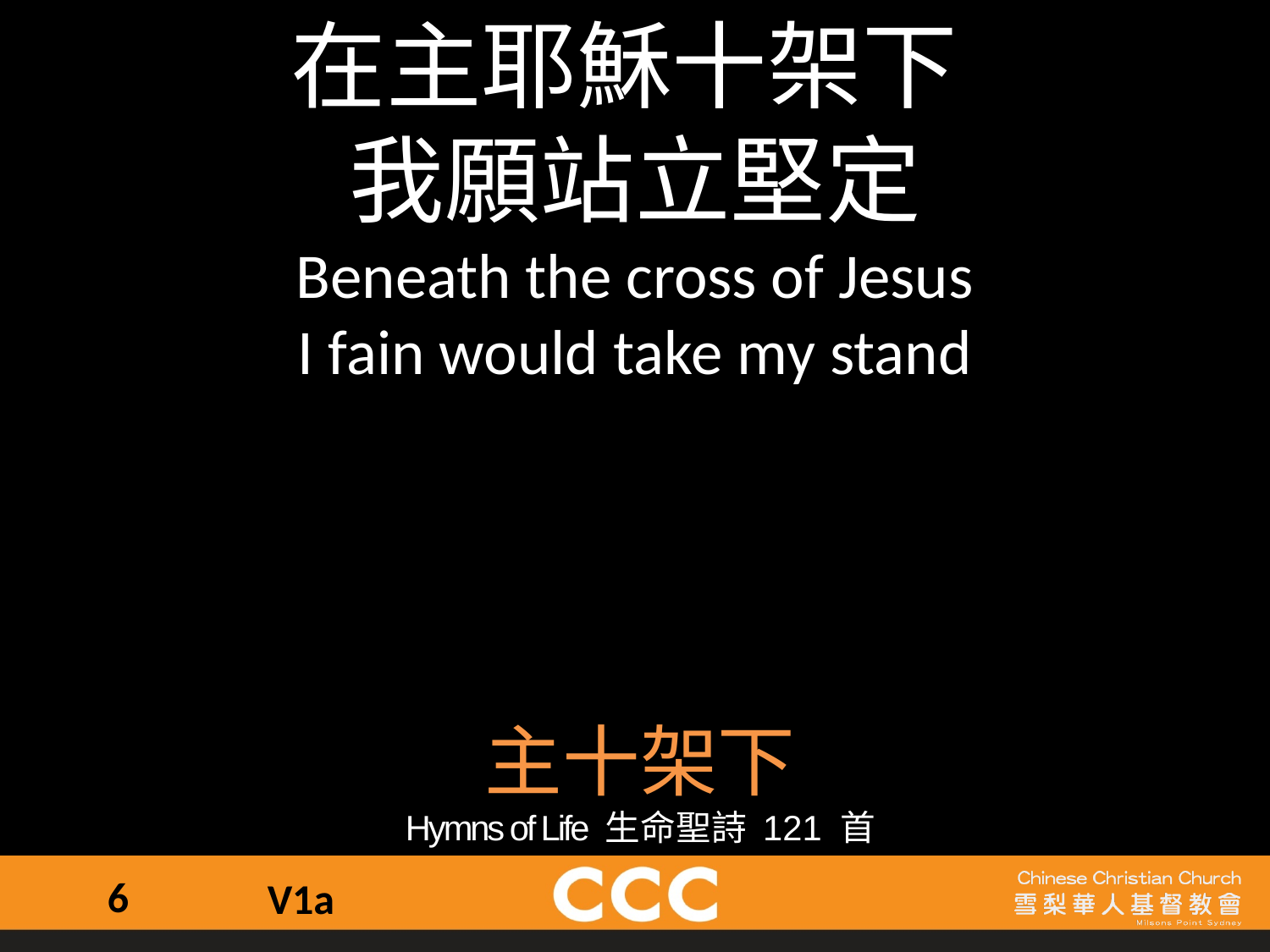

在主耶穌十架下
我願站立堅定
Beneath the cross of Jesus
I fain would take my stand
主十架下
Hymns of Life 生命聖詩 121 首

6
V1a